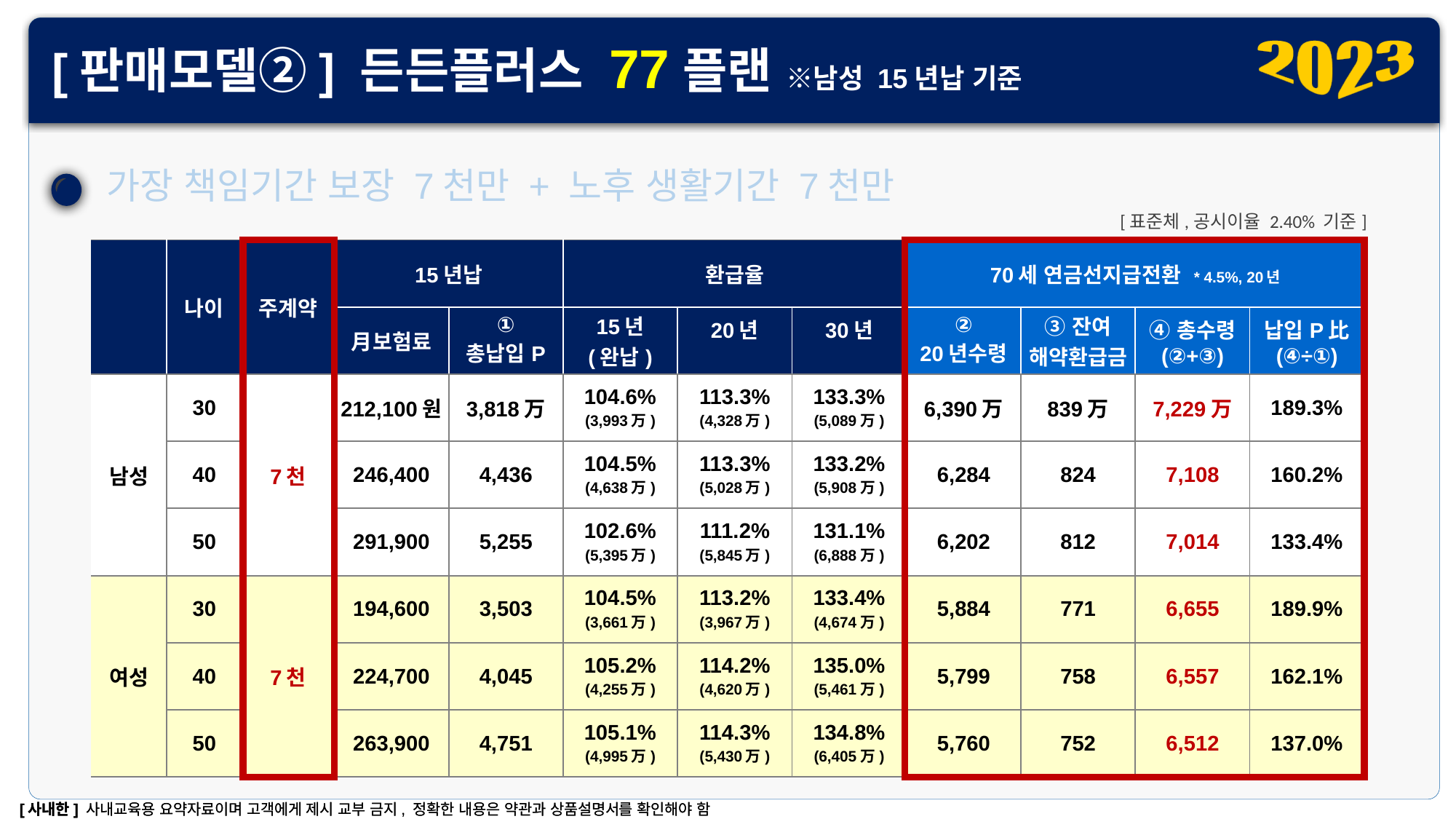

[판매모델②] 든든플러스 77플랜 ※남성 15년납 기준
가장 책임기간 보장 7천만 + 노후 생활기간 7천만
[표준체,공시이율 2.40% 기준]
|  | 나이 | 주계약 | 15년납 |  | 환급율 |  |  | 70세 연금선지급전환 \* 4.5%, 20년 |  |  |  |
| --- | --- | --- | --- | --- | --- | --- | --- | --- | --- | --- | --- |
|  |  |  | 月보험료 | ① 총납입P | 15년 (완납) | 20년 | 30년 | ② 20년수령 | ③잔여 해약환급금 | ④총수령 (②+③) | 납입P比 (④÷①) |
| 남성 | 30 | 7천 | 212,100원 | 3,818万 | 104.6% (3,993万) | 113.3% (4,328万) | 133.3% (5,089万) | 6,390万 | 839万 | 7,229万 | 189.3% |
|  | 40 |  | 246,400 | 4,436 | 104.5% (4,638万) | 113.3% (5,028万) | 133.2% (5,908万) | 6,284 | 824 | 7,108 | 160.2% |
|  | 50 |  | 291,900 | 5,255 | 102.6% (5,395万) | 111.2% (5,845万) | 131.1% (6,888万) | 6,202 | 812 | 7,014 | 133.4% |
| 여성 | 30 | 7천 | 194,600 | 3,503 | 104.5% (3,661万) | 113.2% (3,967万) | 133.4% (4,674万) | 5,884 | 771 | 6,655 | 189.9% |
|  | 40 |  | 224,700 | 4,045 | 105.2% (4,255万) | 114.2% (4,620万) | 135.0% (5,461万) | 5,799 | 758 | 6,557 | 162.1% |
|  | 50 |  | 263,900 | 4,751 | 105.1% (4,995万) | 114.3% (5,430万) | 134.8% (6,405万) | 5,760 | 752 | 6,512 | 137.0% |